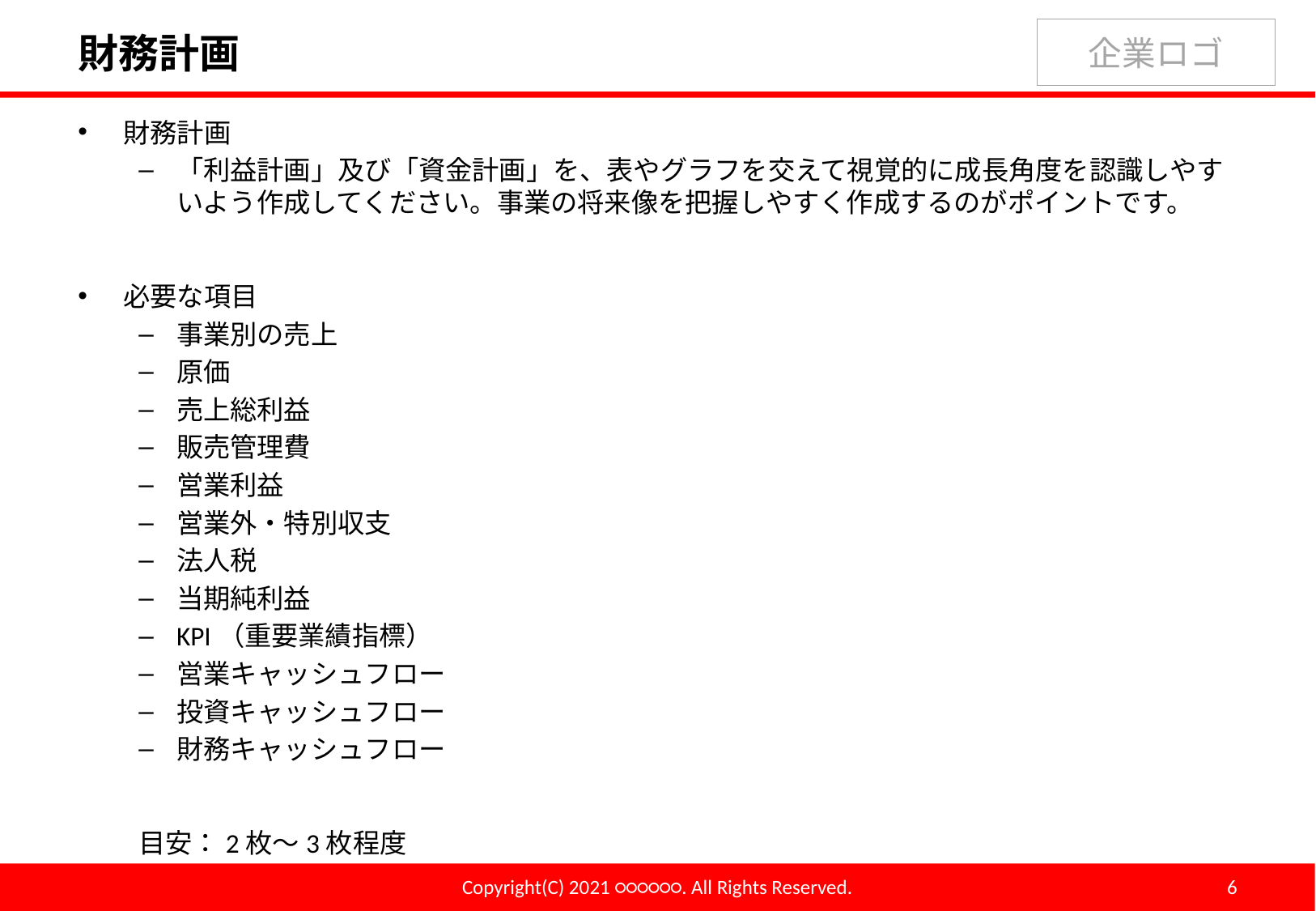

# 財務計画
財務計画
「利益計画」及び「資金計画」を、表やグラフを交えて視覚的に成長角度を認識しやすいよう作成してください。事業の将来像を把握しやすく作成するのがポイントです。

必要な項目
事業別の売上
原価
売上総利益
販売管理費
営業利益
営業外・特別収支
法人税
当期純利益
KPI（重要業績指標）
営業キャッシュフロー
投資キャッシュフロー
財務キャッシュフロー

目安：2枚～3枚程度

Copyright(C) 2021 ○○○○○○. All Rights Reserved.
6